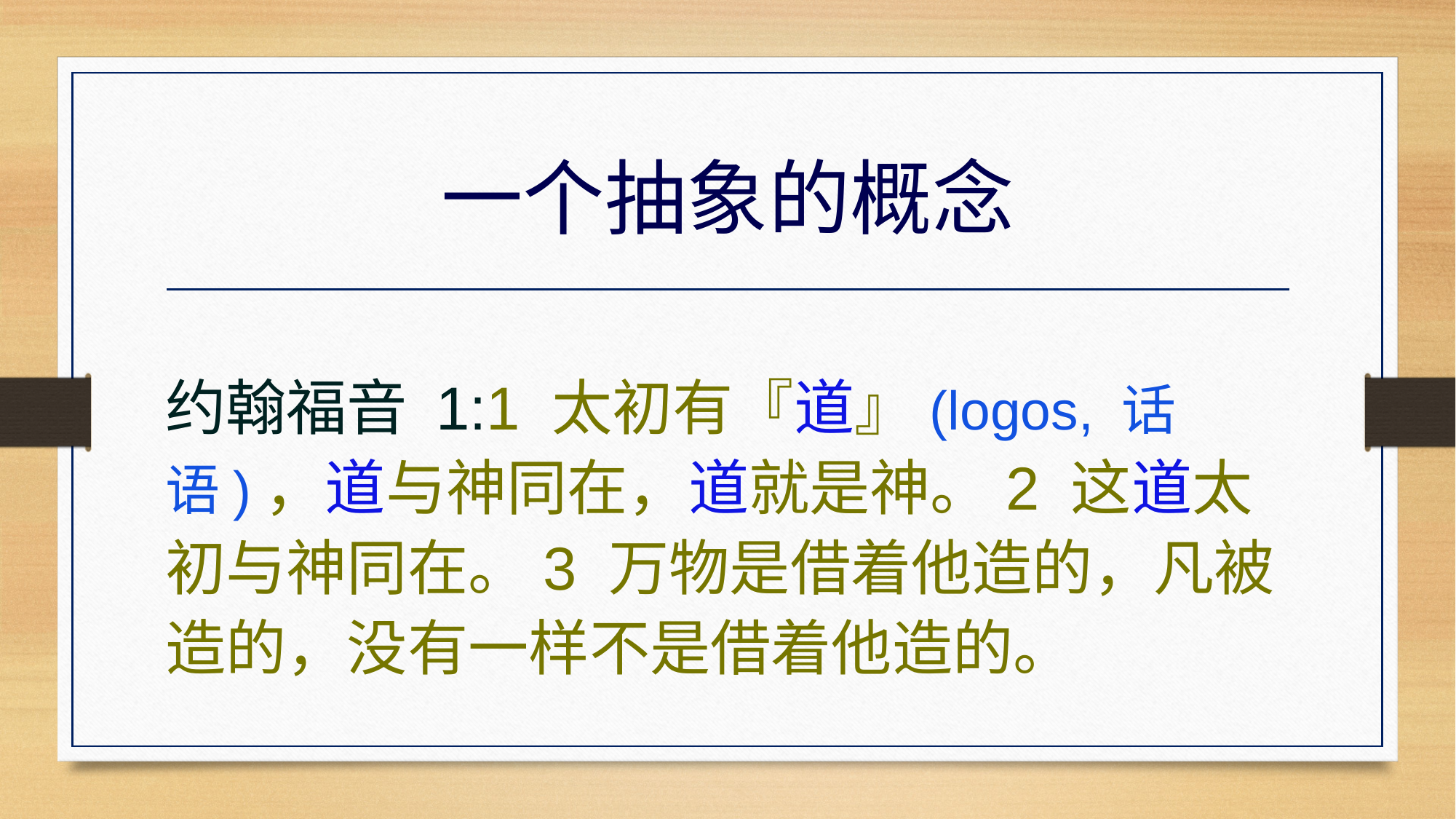

# 一个抽象的概念
约翰福音 1:1 太初有『道』(logos, 话语)，道与神同在，道就是神。2 这道太初与神同在。3 万物是借着他造的，凡被造的，没有一样不是借着他造的。